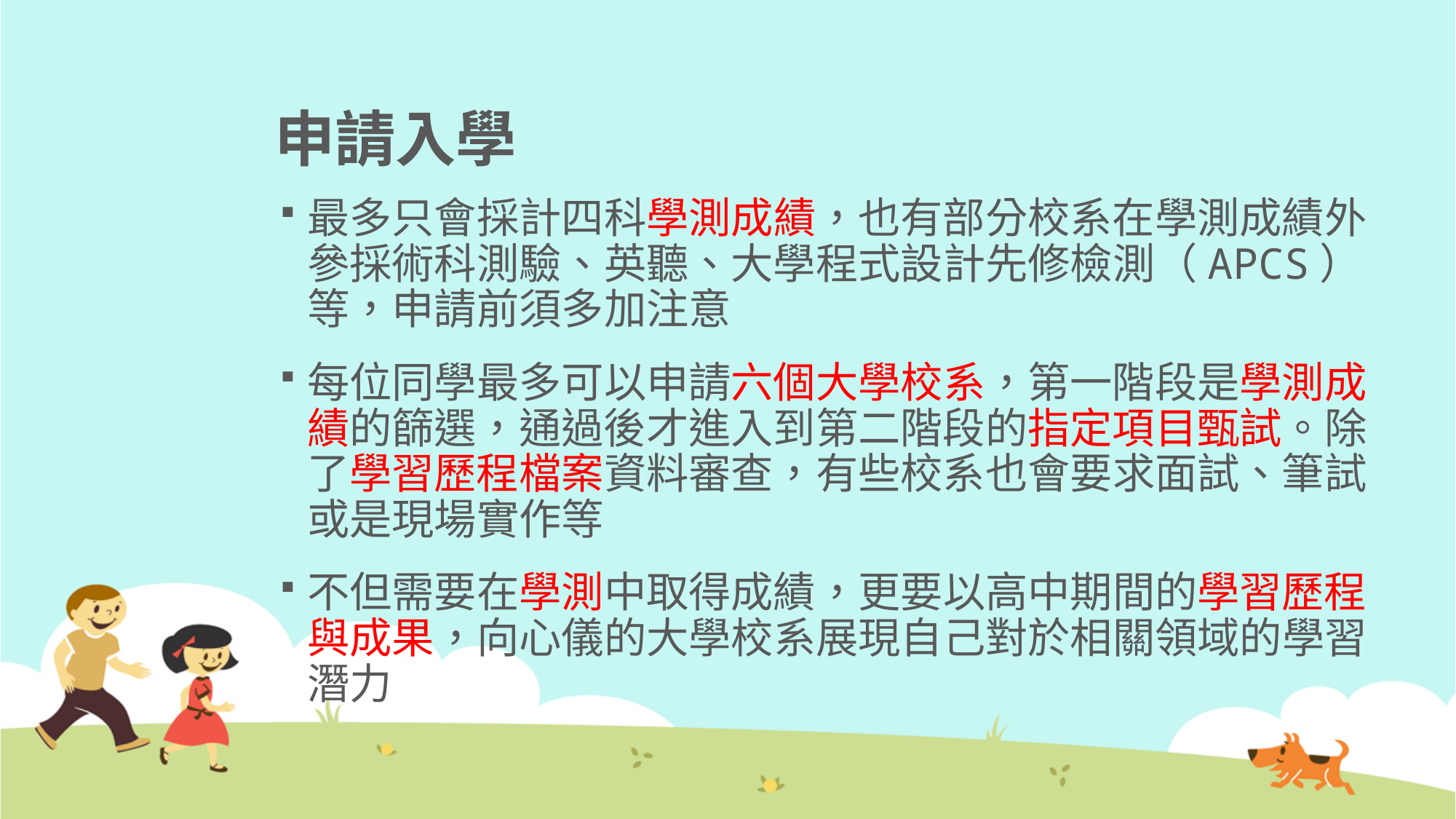

# 申請入學
最多只會採計四科學測成績，也有部分校系在學測成績外參採術科測驗、英聽、大學程式設計先修檢測（APCS）等，申請前須多加注意
每位同學最多可以申請六個大學校系，第一階段是學測成績的篩選，通過後才進入到第二階段的指定項目甄試。除了學習歷程檔案資料審查，有些校系也會要求面試、筆試或是現場實作等
不但需要在學測中取得成績，更要以高中期間的學習歷程與成果，向心儀的大學校系展現自己對於相關領域的學習潛力